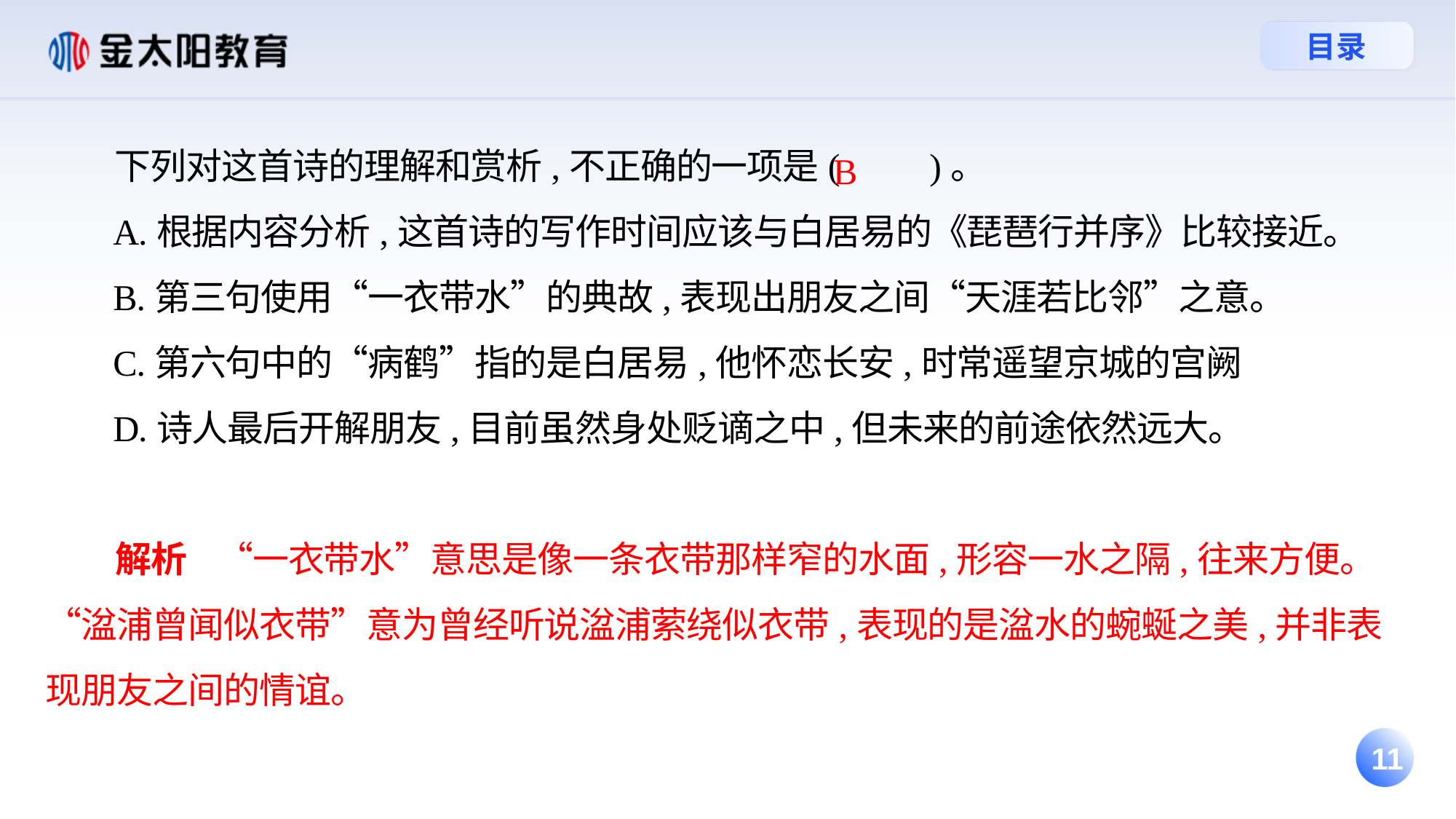

下列对这首诗的理解和赏析,不正确的一项是(　　)。
        A.根据内容分析,这首诗的写作时间应该与白居易的《琵琶行并序》比较接近。
        B.第三句使用“一衣带水”的典故,表现出朋友之间“天涯若比邻”之意。
        C.第六句中的“病鹤”指的是白居易,他怀恋长安,时常遥望京城的宫阙
        D.诗人最后开解朋友,目前虽然身处贬谪之中,但未来的前途依然远大。

        解析    “一衣带水”意思是像一条衣带那样窄的水面,形容一水之隔,往来方便。“湓浦曾闻似衣带”意为曾经听说湓浦萦绕似衣带,表现的是湓水的蜿蜒之美,并非表现朋友之间的情谊。
B